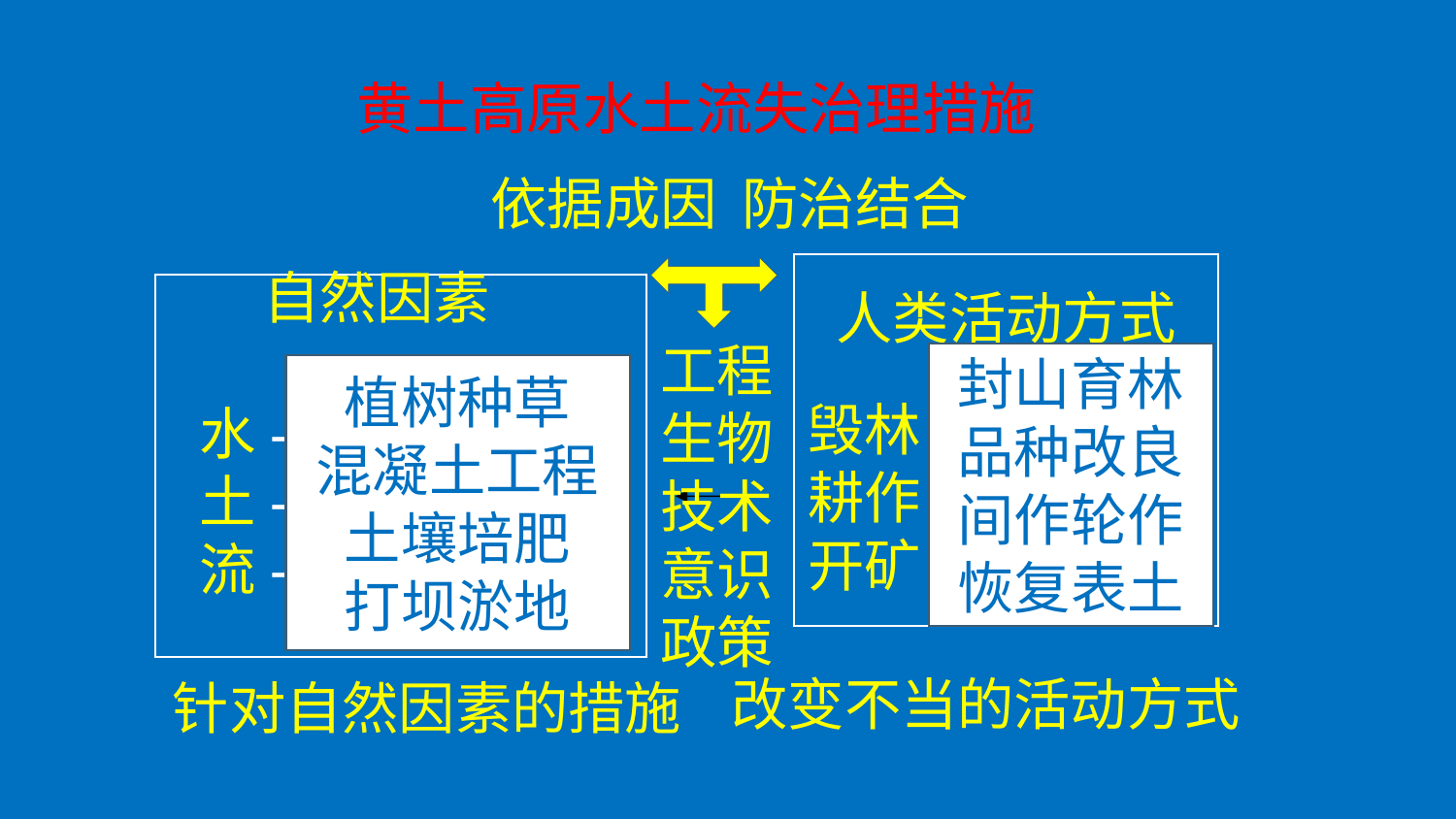

黄土高原水土流失治理措施

依据成因  防治结合
人类活动方式

毁林
耕作
开矿
    自然因素

水-
土-
流-

工程
生物
技术
意识
政策

封山育林
品种改良
间作轮作
恢复表土

植树种草
混凝土工程
土壤培肥
打坝淤地

改变不当的活动方式
针对自然因素的措施